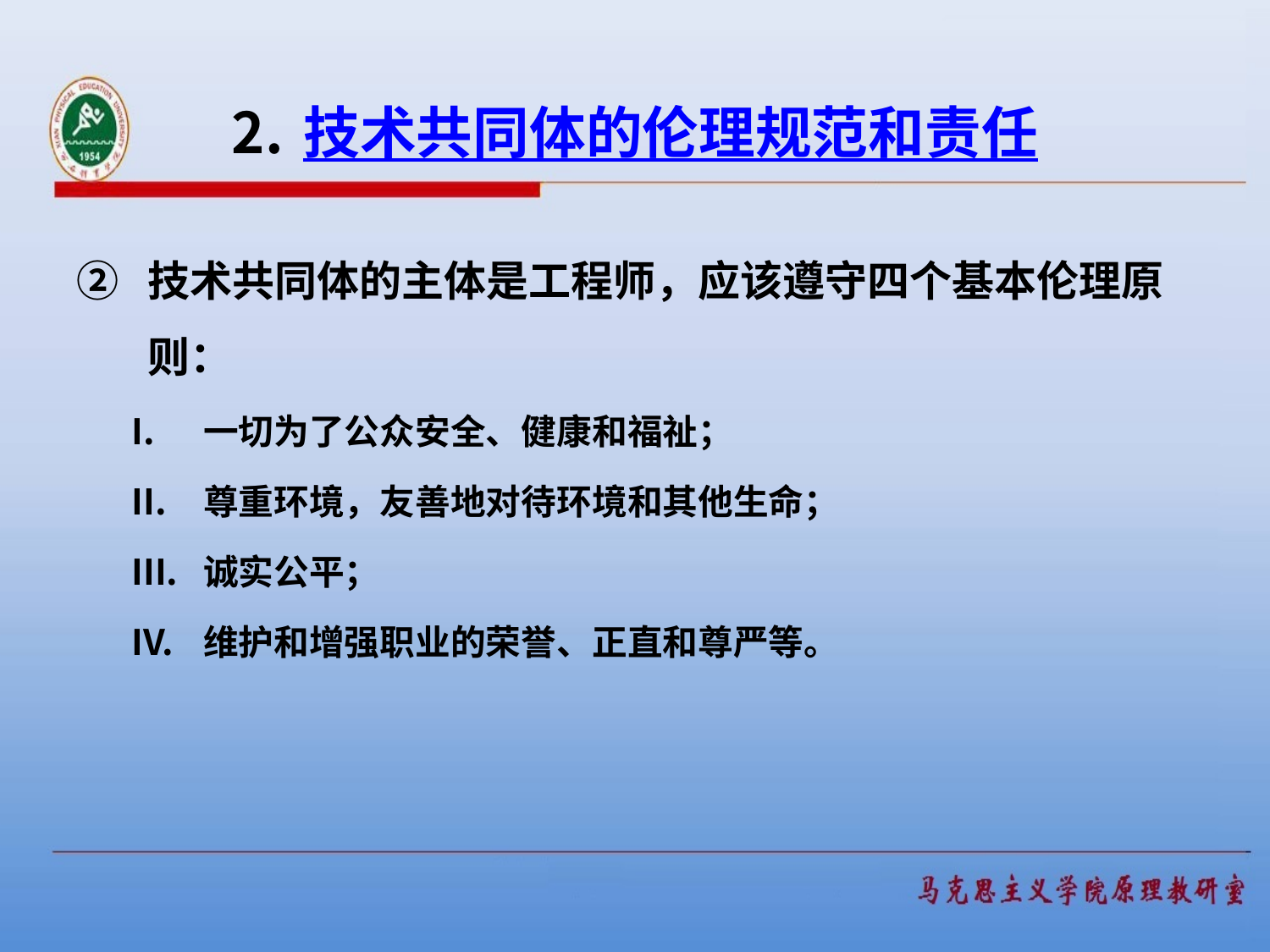

# 技术共同体的伦理规范和责任
技术共同体的主体是工程师，应该遵守四个基本伦理原则：
一切为了公众安全、健康和福祉；
尊重环境，友善地对待环境和其他生命；
诚实公平；
维护和增强职业的荣誉、正直和尊严等。